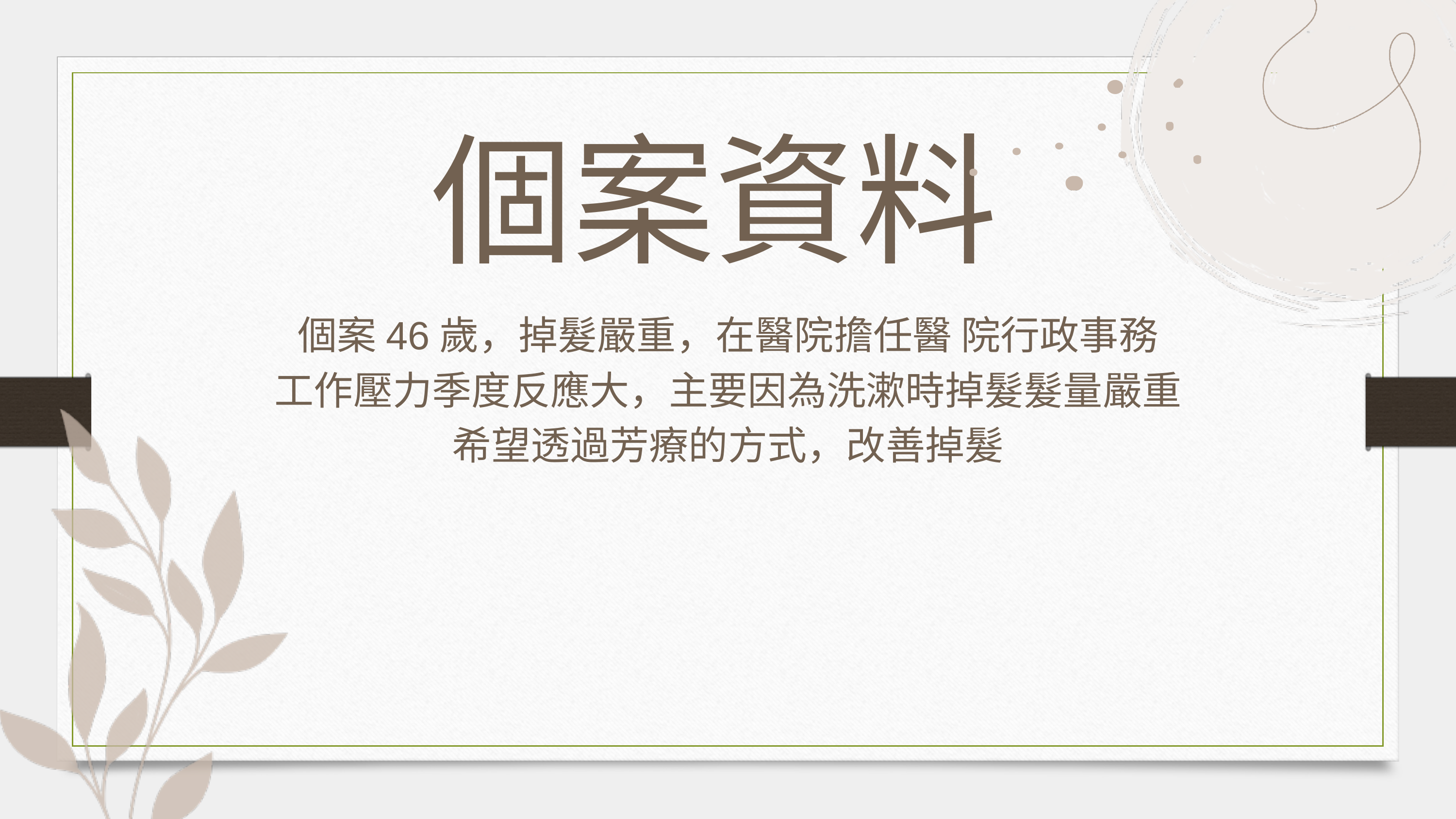

個案資料
個案46歲，掉髮嚴重，在醫院擔任醫 院行政事務
工作壓力季度反應大，主要因為洗漱時掉髮髮量嚴重
希望透過芳療的方式，改善掉髮